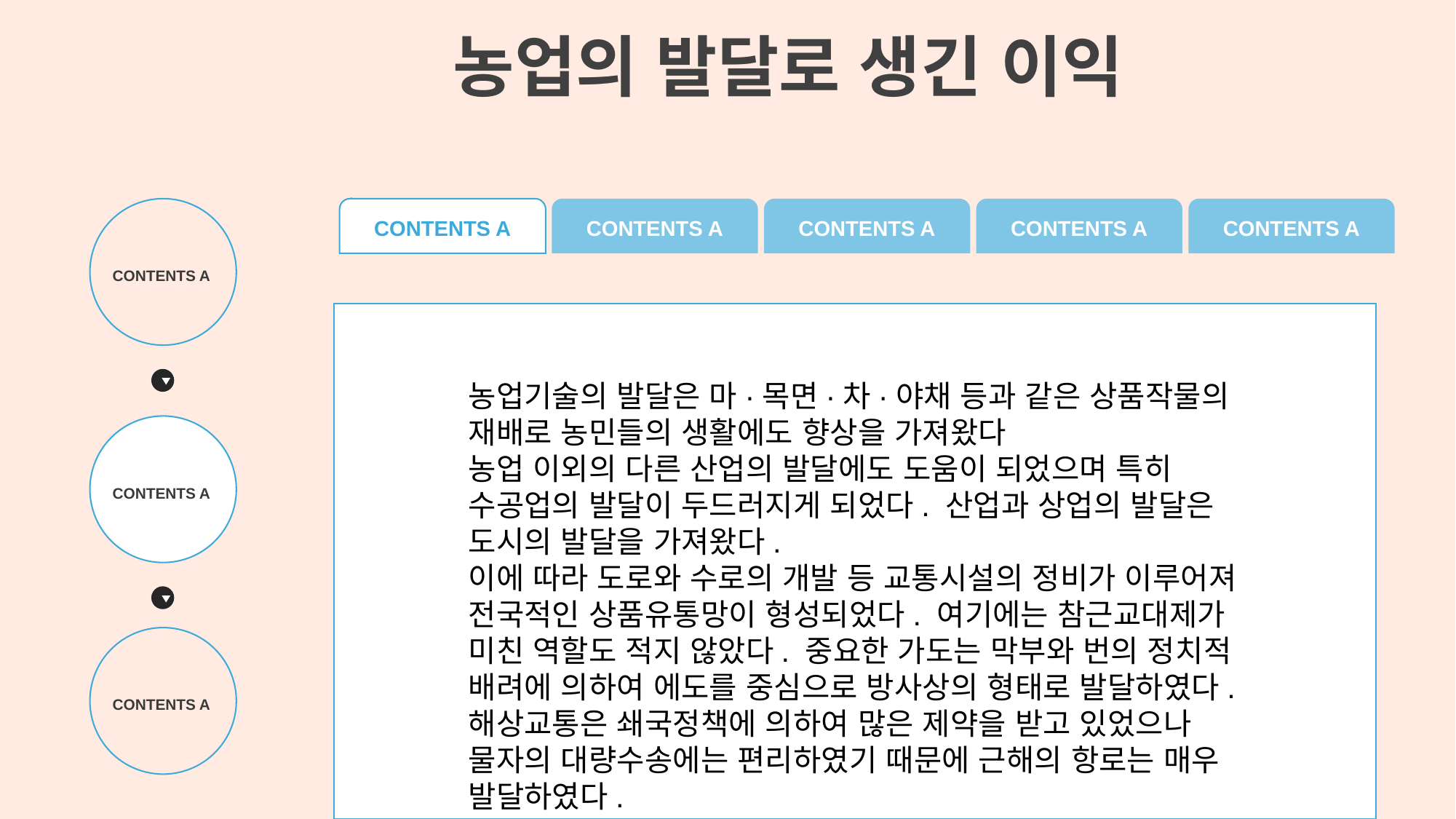

농업의 발달로 생긴 이익

CONTENTS A
CONTENTS A
CONTENTS A
CONTENTS A
CONTENTS A

CONTENTS A

도쿠가와 이에야스가 산킨고타이제 를 통해서 다이묘(영주)들의 세력을 억제하고 국왕의 정치 참여를 금지하여 막부의 통제력을 강화한 다음 조선과의 우호관계를 회복하고 통신사를 파견하여 선진문물을 받아들였으며 임진왜란 중에를 통해서 다이묘(영주)들의 세력을 억제하고 국왕의 정치 참여를 금지하여 막부의 통제력을 강화한 다음 조선과의 우호관계를 회복하고 통신사를 파견하여 선진문물을 받아들였으며 임진왜란 중에도 도자기 서적등 많은 문화재와 학자 기술자들을 포로로 잡아간 것이 역시나 이 에도시기의 경제적 발전뿐아니라 근세문화 의 발달에도 큰 영향을 끼쳤다.
도쿠가와 이에야스가 산킨고타이제 를 통해서 다이묘(영주)들의 세력을 억제하고 국왕의 정치 참여를 금지하여 막부의 통제력을 강화한 다음 조선과의 우호관계를 회복하고 통신사를 파견하여 선진문물을 받아들였으며 임진왜란 중에도 도자기 서적등 많은 문화재와 학자 기술자들을 포로로 잡아간 것이 역시나 이 에도시기의 경제적 발전뿐아니라 근세문화 의 발달에도 큰 영향도쿠가와 이에야스가 산킨고타이제 를 통해서 다이묘(영주)들의 세력을 억제하고 국왕의 정치 참여를 금지하여 막부의 통제력을 강화한 다음 조선과의 우호관계를 회복하고 통신사를 파견하여 선진문물을 받아들였으며 임진왜란 중에도 도자기 서적등 많은 문화재와 학자 기술자들을 포로로 잡아간 것이 역시나 이 에도시기의 경제적 발전뿐아니라 근세문화 의 발달에도 큰 영향을 끼쳤다.
다이도쿠가와 이에야스가 산킨고타이제 를 통해서 다이묘(영주)들의 세력을 억제하고 국왕의 정치 참여를 금지하여 막부의 통제력을 강화한 다음 조선과의 우호관계를 회복하고 통신사를 파견하여 선진문물을 받아들였으며 임진왜란 중에도 도자기 서적등 많은 문화재와 학자 기술자들을 포로로 잡아간 것이 역시나 이 에도시기의 경제적 발전뿐묘(영주)들의 세력을 억제하고 국왕의 정치 참여를 금지하여 막부의 통제력을 강화한 다음 조선과의 우호관계를 회복하고 통신사를 파견하여 선진문물을 받아들였으며 임진왜란 중에도 도자기 서적등 많은 문화재와 학자 기술자들을 포로로 잡아간 것이 역시나 이 에도시기의 경제적 발전뿐아니라 근세문화 의 발달에도 큰 영향을 끼쳤다.

농업기술의 발달은 마·목면·차·야채 등과 같은 상품작물의 재배로 농민들의 생활에도 향상을 가져왔다
농업 이외의 다른 산업의 발달에도 도움이 되었으며 특히 수공업의 발달이 두드러지게 되었다. 산업과 상업의 발달은 도시의 발달을 가져왔다.
이에 따라 도로와 수로의 개발 등 교통시설의 정비가 이루어져 전국적인 상품유통망이 형성되었다. 여기에는 참근교대제가 미친 역할도 적지 않았다. 중요한 가도는 막부와 번의 정치적 배려에 의하여 에도를 중심으로 방사상의 형태로 발달하였다. 해상교통은 쇄국정책에 의하여 많은 제약을 받고 있었으나 물자의 대량수송에는 편리하였기 때문에 근해의 항로는 매우 발달하였다.

▶

CONTENTS A
▶

CONTENTS A